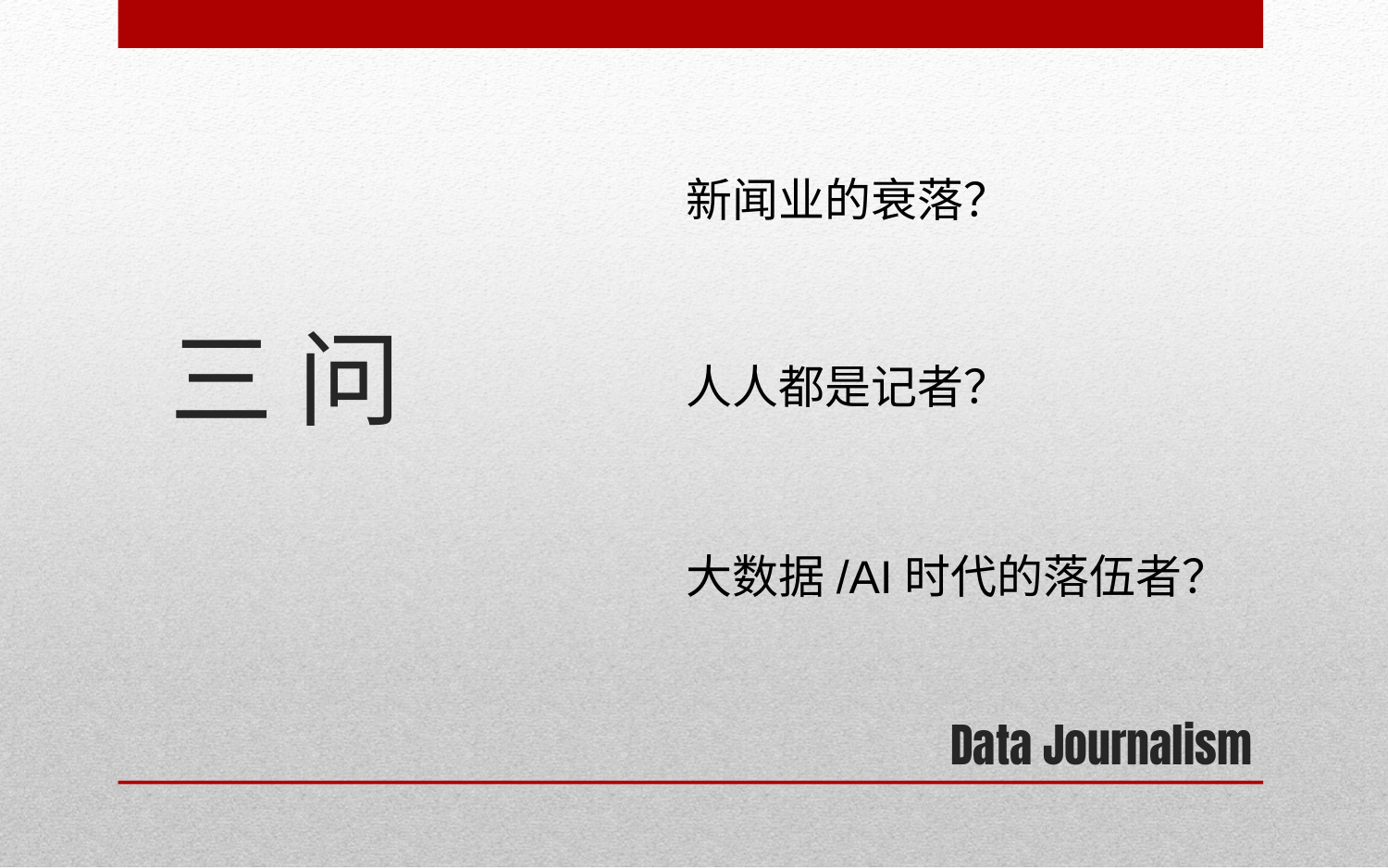

新闻业的衰落？
# 三 问
人人都是记者？
大数据/AI时代的落伍者？
Data Journalism